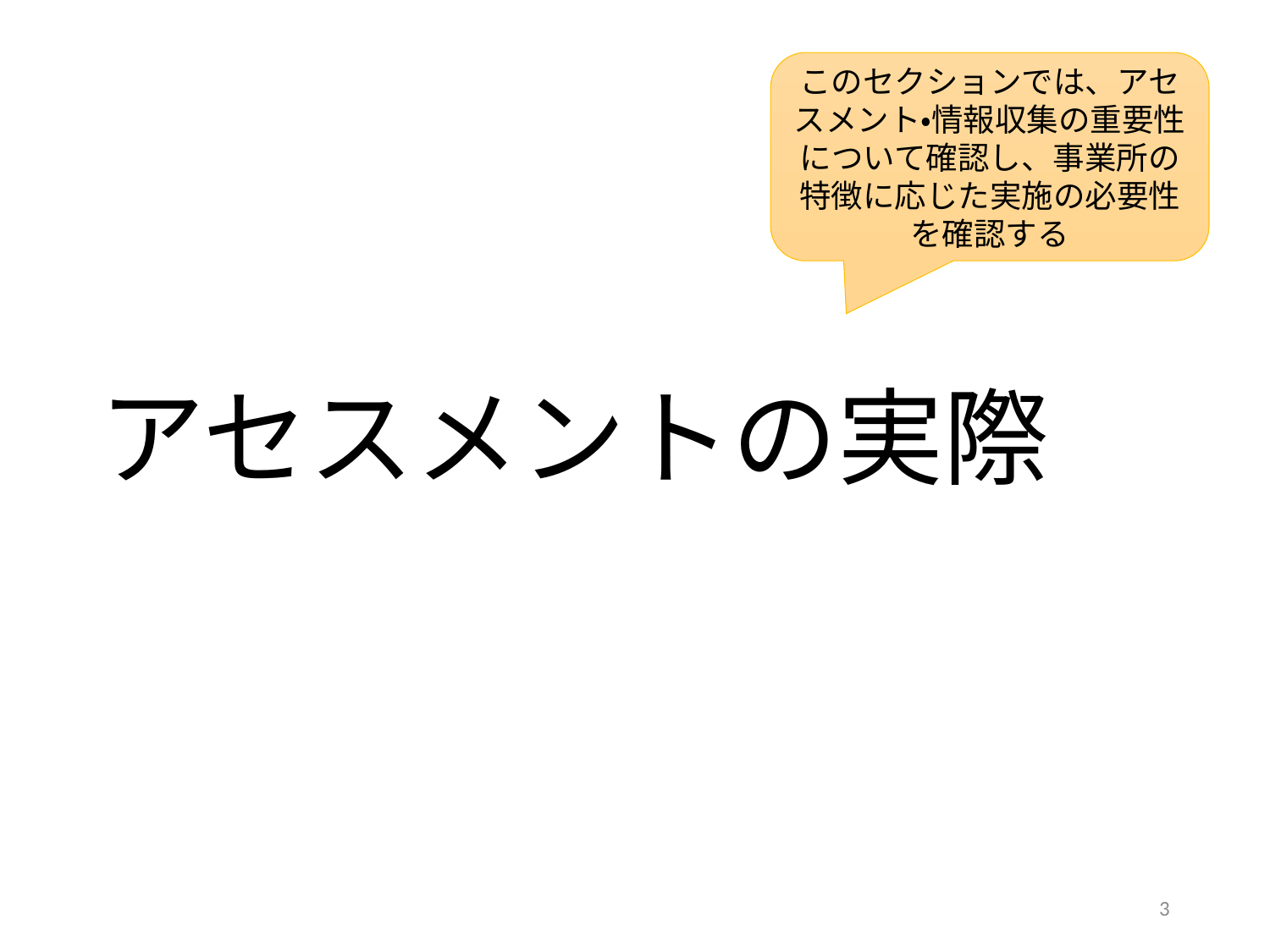

このセクションでは、アセスメント・情報収集の重要性について確認し、事業所の特徴に応じた実施の必要性を確認する
# アセスメントの実際

3